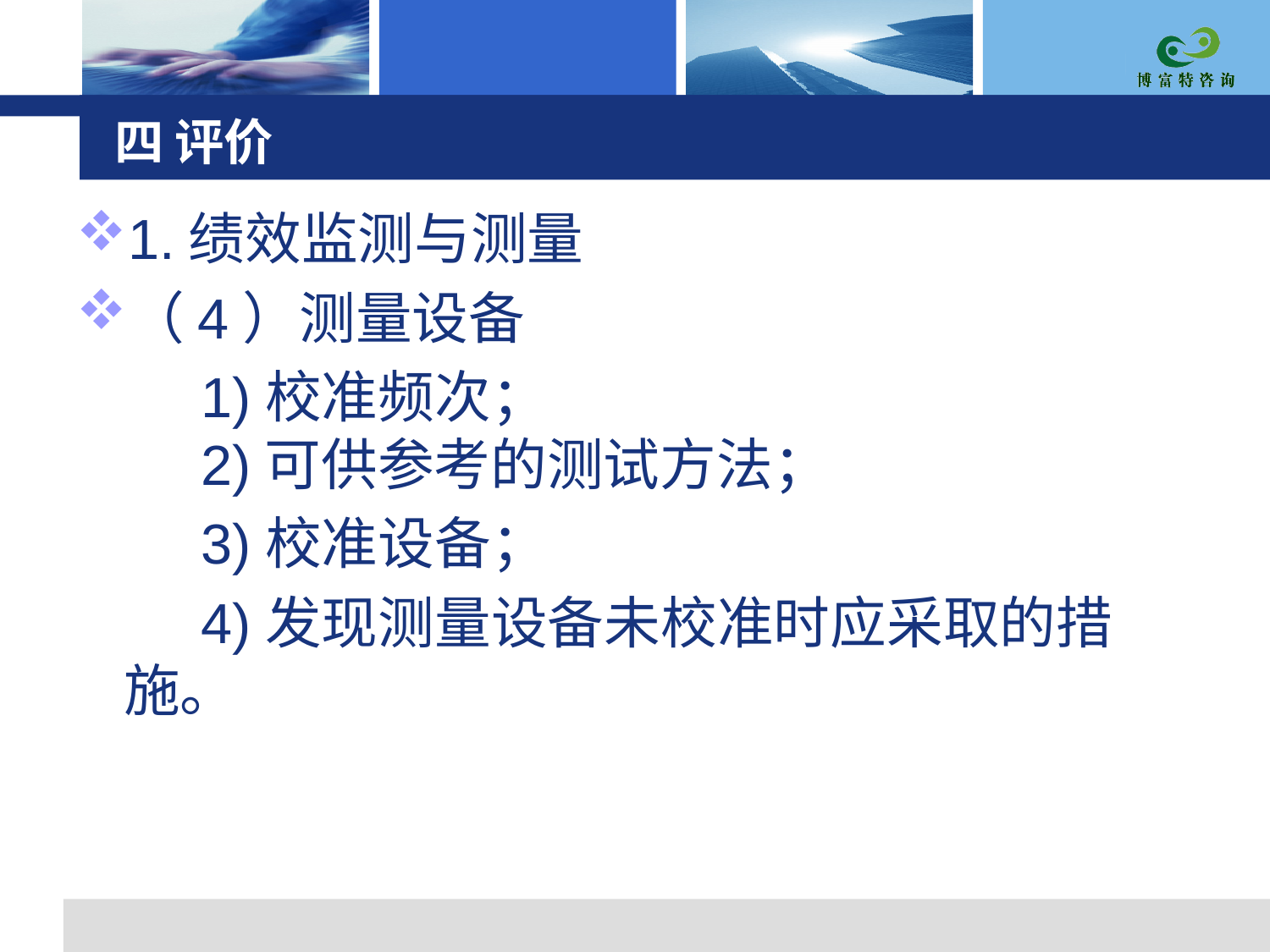

# 四 评价
1.绩效监测与测量
（4）测量设备
        1)校准频次；
     2)可供参考的测试方法；
        3)校准设备；
        4)发现测量设备未校准时应采取的措施。